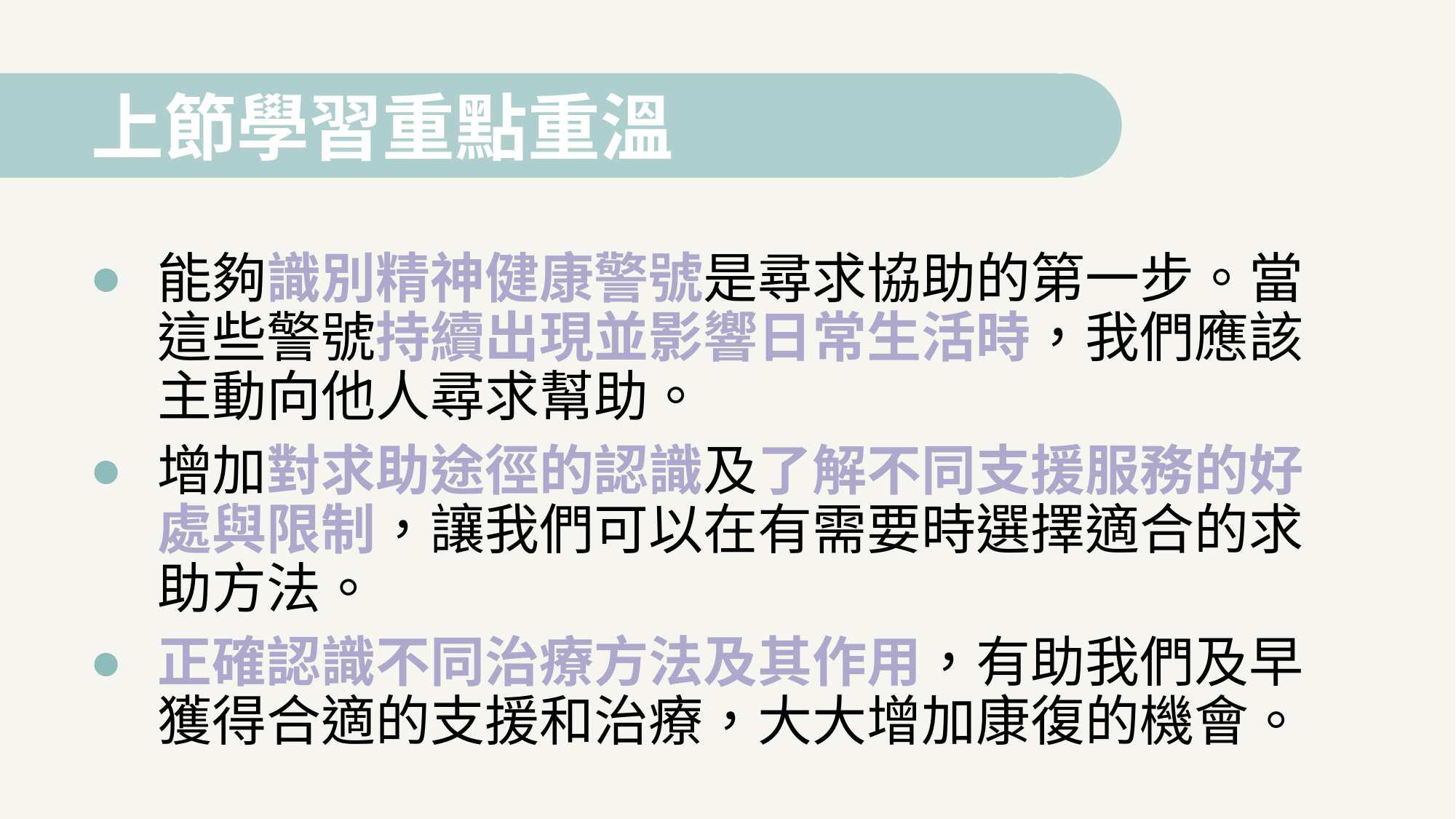

# 上節學習重點重溫

能夠識別精神健康警號是尋求協助的第一步。當這些警號持續出現並影響日常生活時，我們應該主動向他人尋求幫助。
增加對求助途徑的認識及了解不同支援服務的好處與限制，讓我們可以在有需要時選擇適合的求助方法。
正確認識不同治療方法及其作用，有助我們及早獲得合適的支援和治療，大大增加康復的機會。